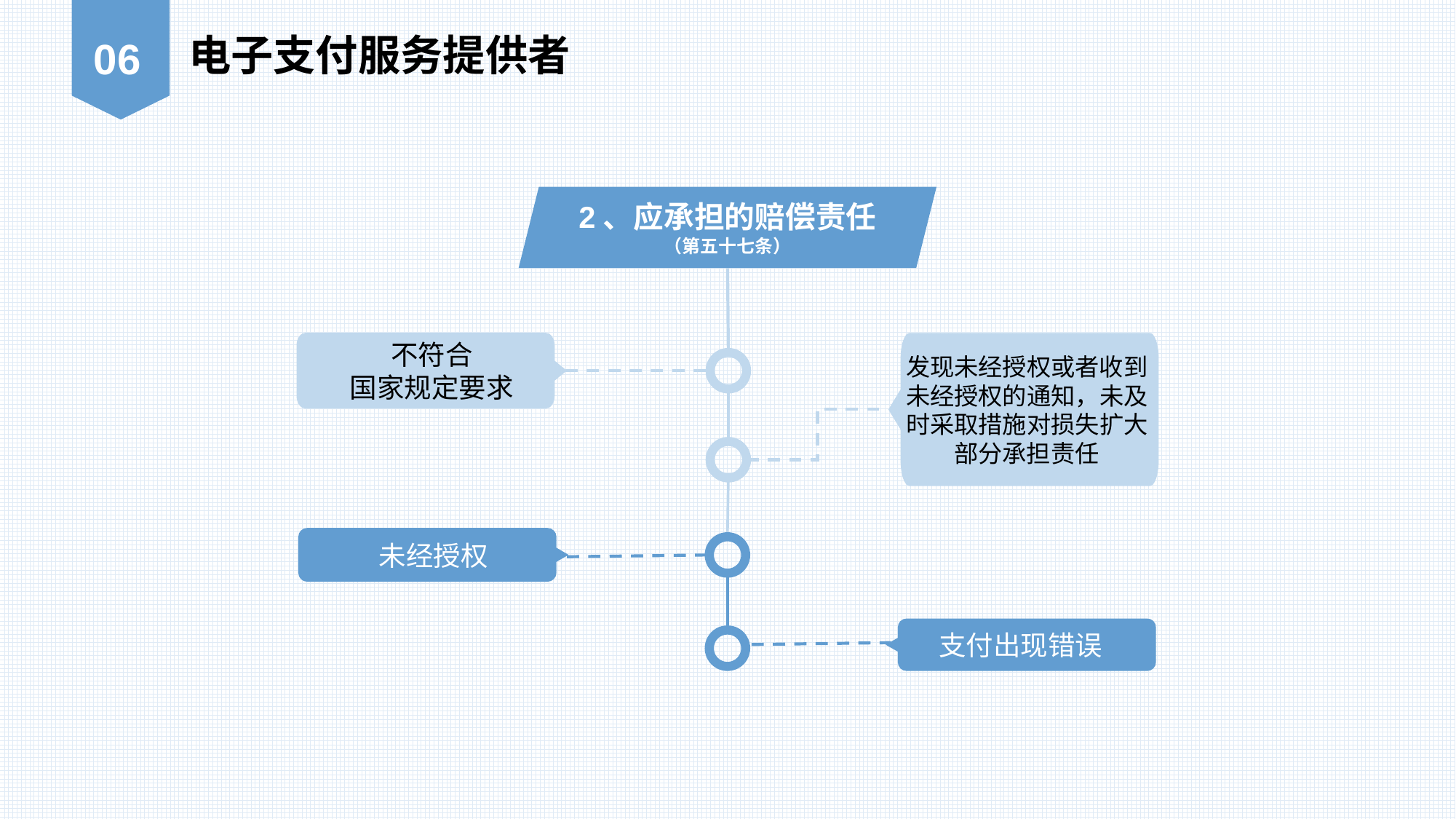

电子支付服务提供者
06
2、应承担的赔偿责任
（第五十七条）
不符合
国家规定要求

发现未经授权或者收到未经授权的通知，未及时采取措施对损失扩大部分承担责任

未经授权

支付出现错误